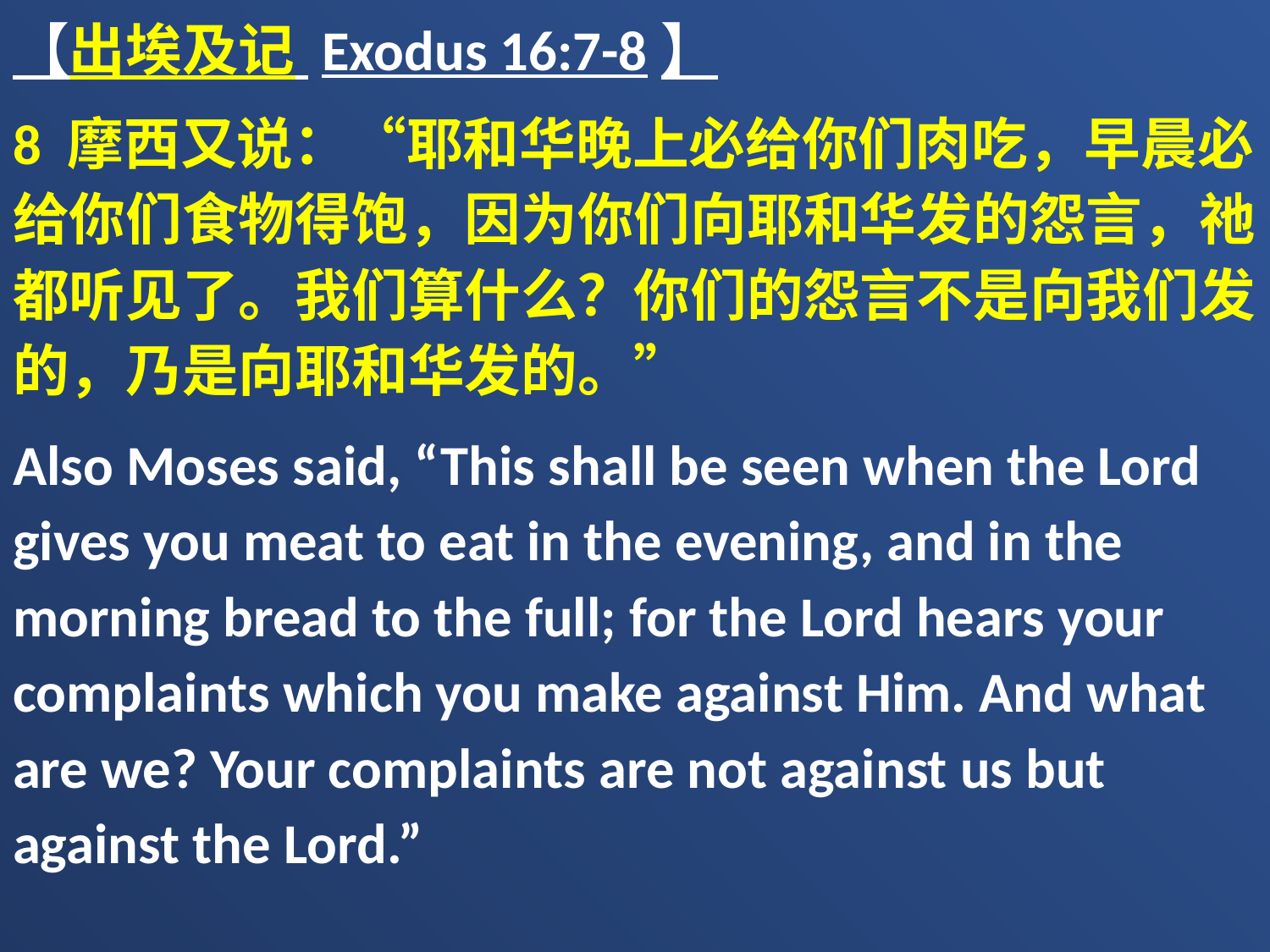

【出埃及记 Exodus 16:7-8】
8 摩西又说：“耶和华晚上必给你们肉吃，早晨必给你们食物得饱，因为你们向耶和华发的怨言，祂都听见了。我们算什么？你们的怨言不是向我们发的，乃是向耶和华发的。”
Also Moses said, “This shall be seen when the Lord gives you meat to eat in the evening, and in the morning bread to the full; for the Lord hears your complaints which you make against Him. And what are we? Your complaints are not against us but against the Lord.”